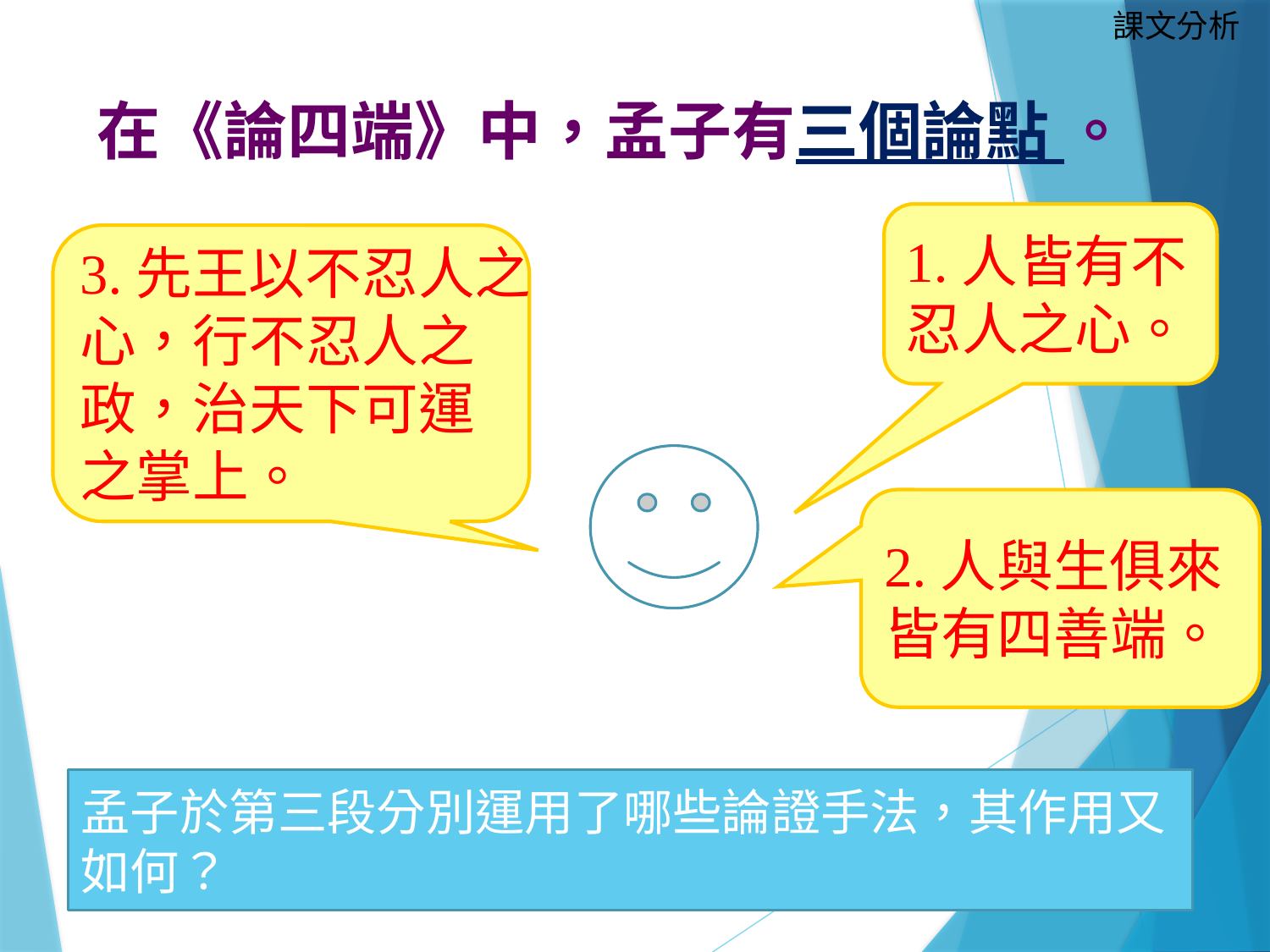

課文分析
# 在《論四端》中，孟子有三個論點 。
1.人皆有不
忍人之心。
3.先王以不忍人之
心，行不忍人之
政，治天下可運
之掌上。

2.人與生俱來
皆有四善端。
孟子於第三段分別運用了哪些論證手法，其作用又如何？